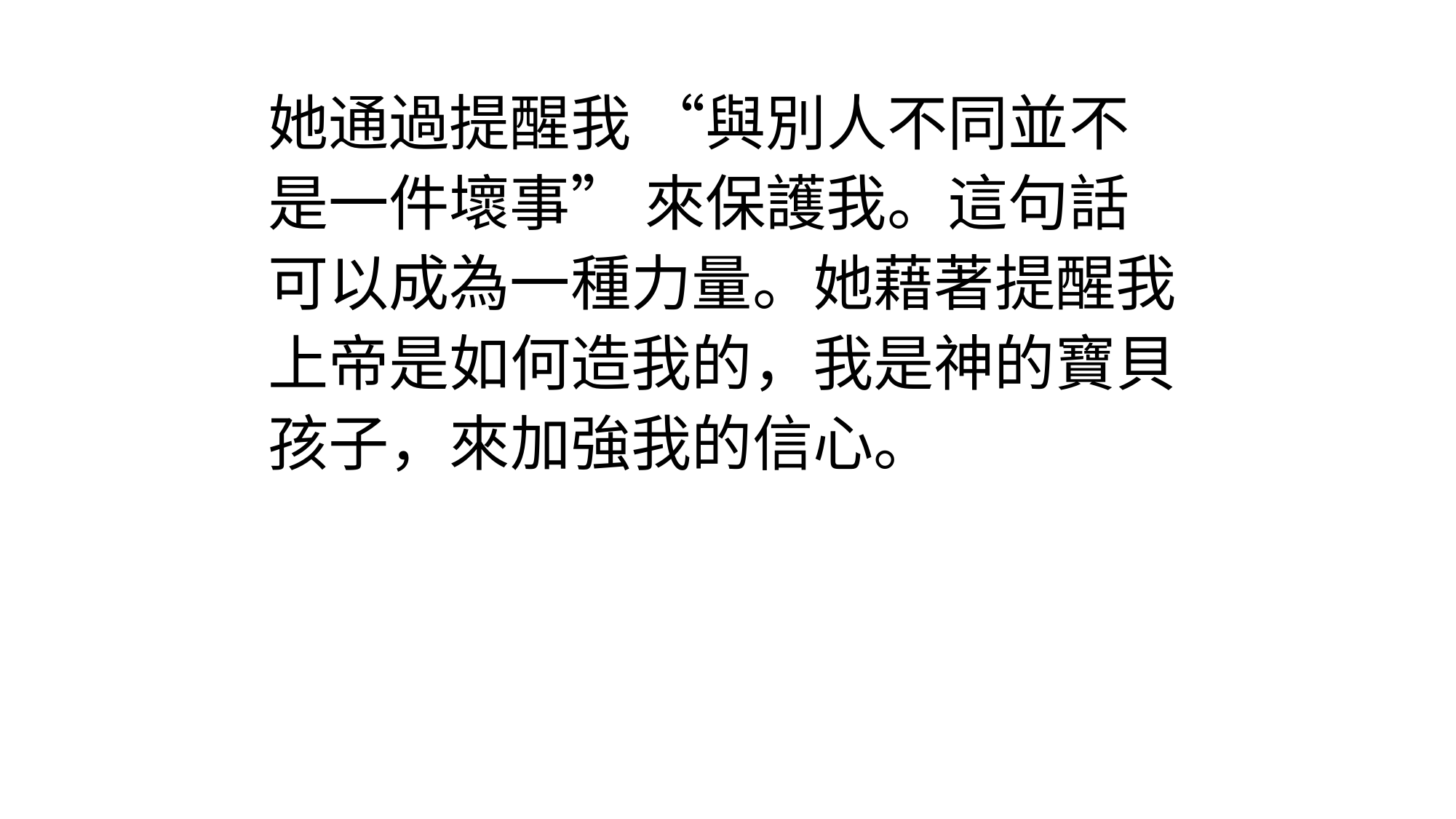

她通過提醒我 “與別人不同並不是一件壞事” 來保護我。這句話可以成為一種力量。她藉著提醒我上帝是如何造我的，我是神的寶貝孩子，來加強我的信心。